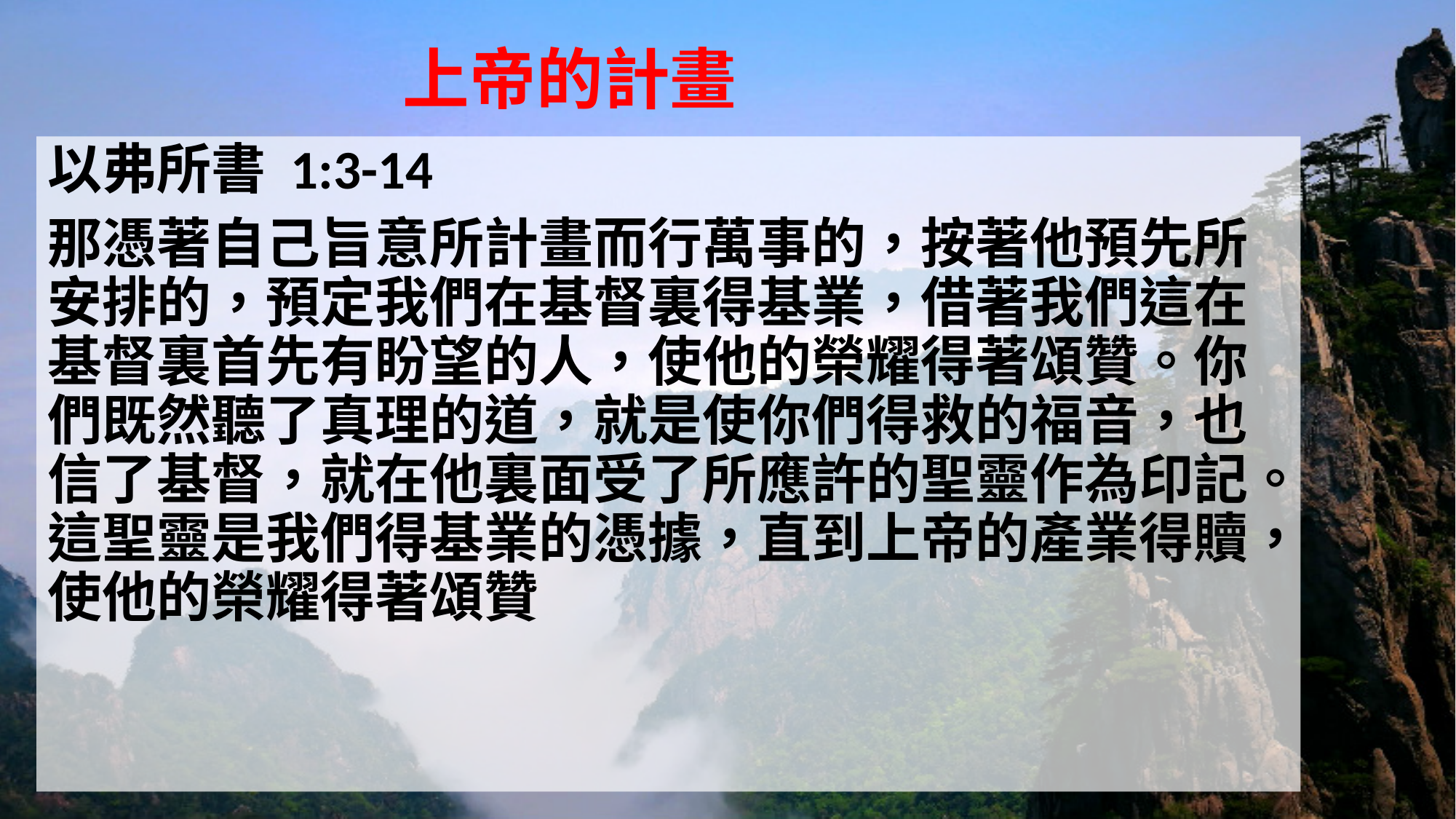

# 上帝的計畫
以弗所書 1:3-14
那憑著自己旨意所計畫而行萬事的，按著他預先所安排的，預定我們在基督裏得基業，借著我們這在基督裏首先有盼望的人，使他的榮耀得著頌贊。你們既然聽了真理的道，就是使你們得救的福音，也信了基督，就在他裏面受了所應許的聖靈作為印記。這聖靈是我們得基業的憑據，直到上帝的產業得贖，使他的榮耀得著頌贊